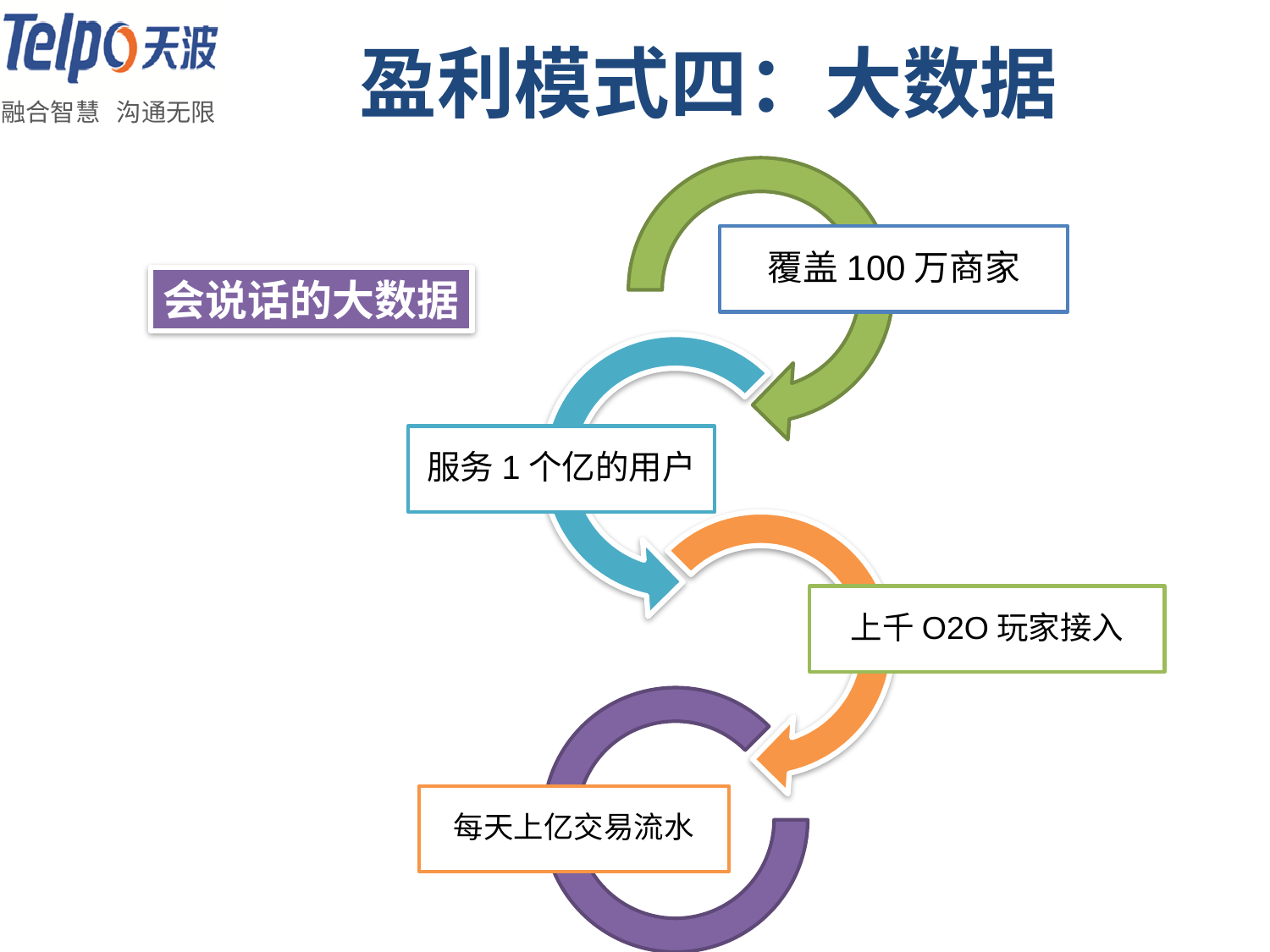

盈利模式四：大数据
覆盖100万商家
服务1个亿的用户
上千O2O玩家接入
每天上亿交易流水
会说话的大数据